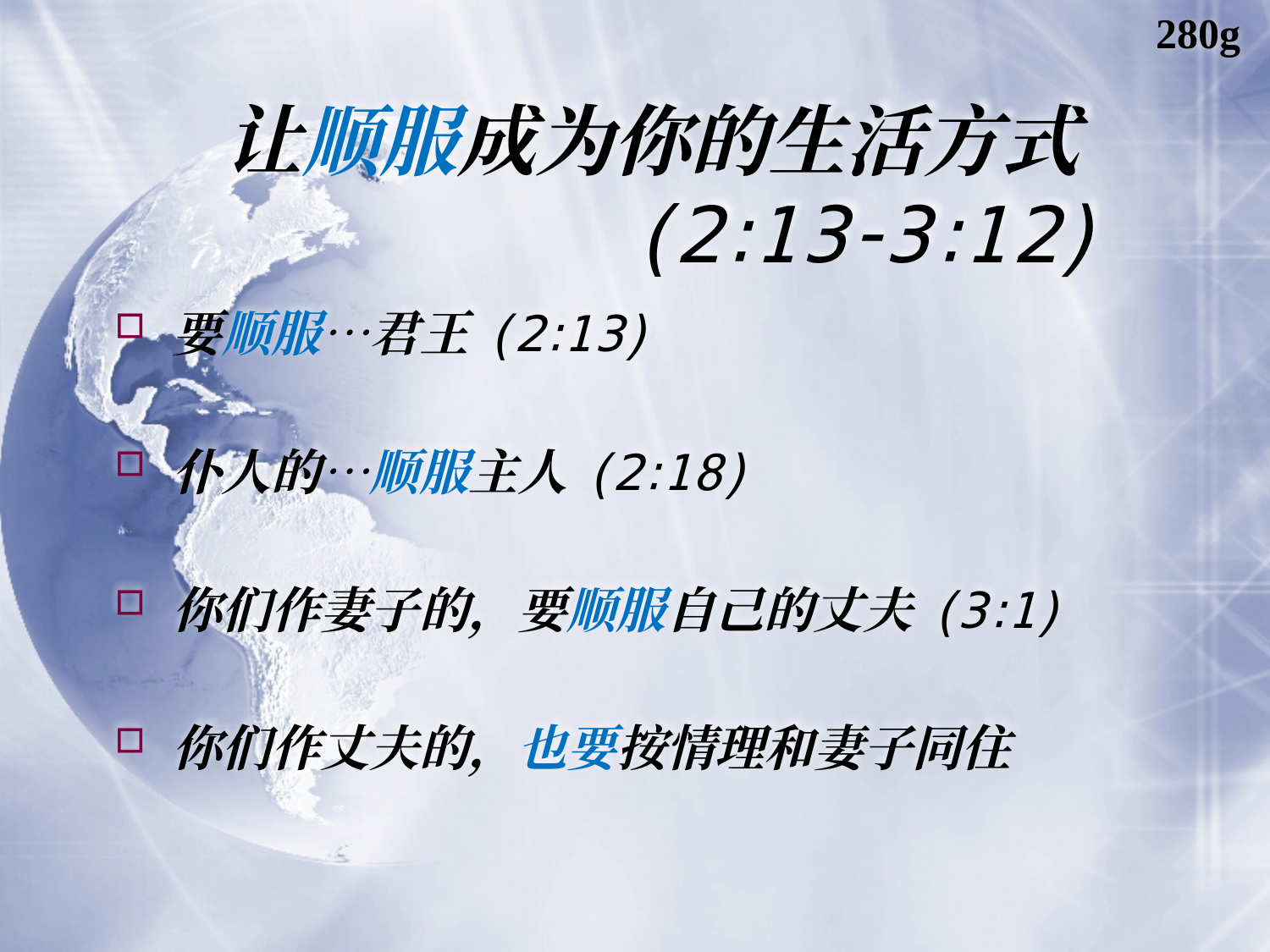

280g
# 让顺服成为你的生活方式 (2:13-3:12)
要顺服…君王 (2:13)

仆人的…顺服主人 (2:18)

你们作妻子的，要顺服自己的丈夫 (3:1)

你们作丈夫的，也要按情理和妻子同住